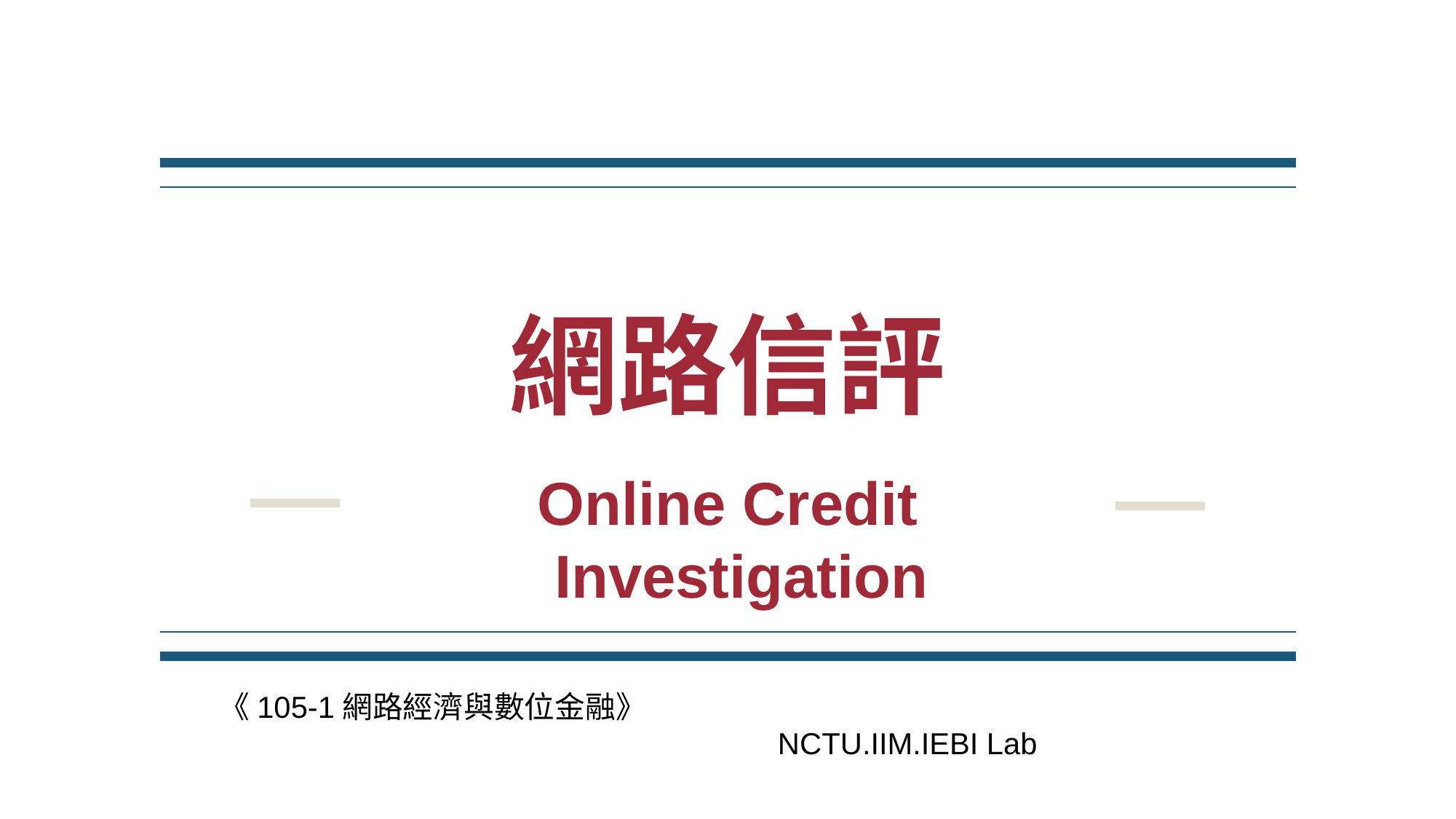

# 網路信評
Online Credit Investigation
《105-1網路經濟與數位金融》                                                                                                                                             NCTU.IIM.IEBI Lab